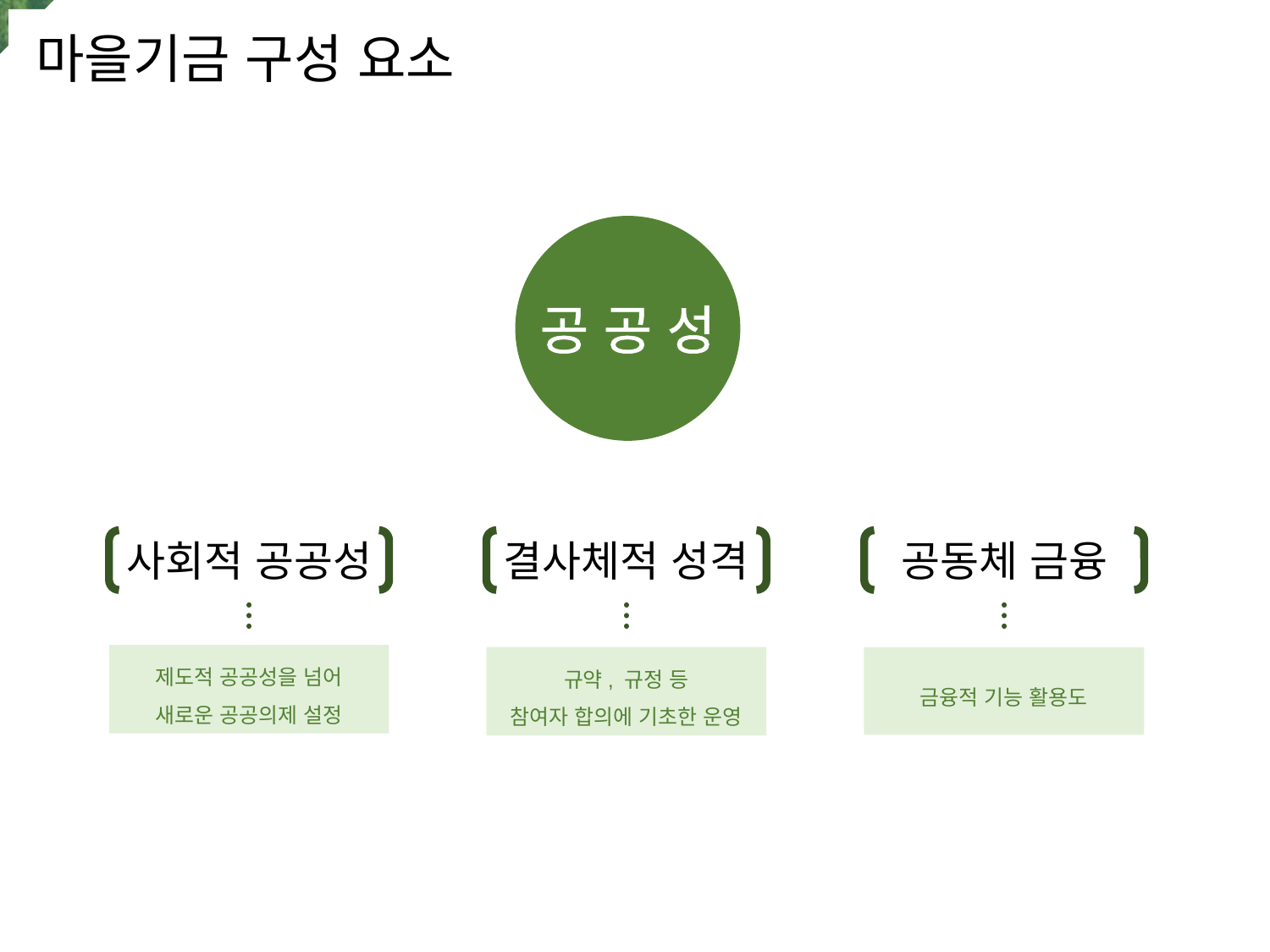

마을기금 구성 요소
공 공 성
사회적 공공성
제도적 공공성을 넘어
새로운 공공의제 설정
결사체적 성격
규약, 규정 등
참여자 합의에 기초한 운영
공동체 금융
금융적 기능 활용도